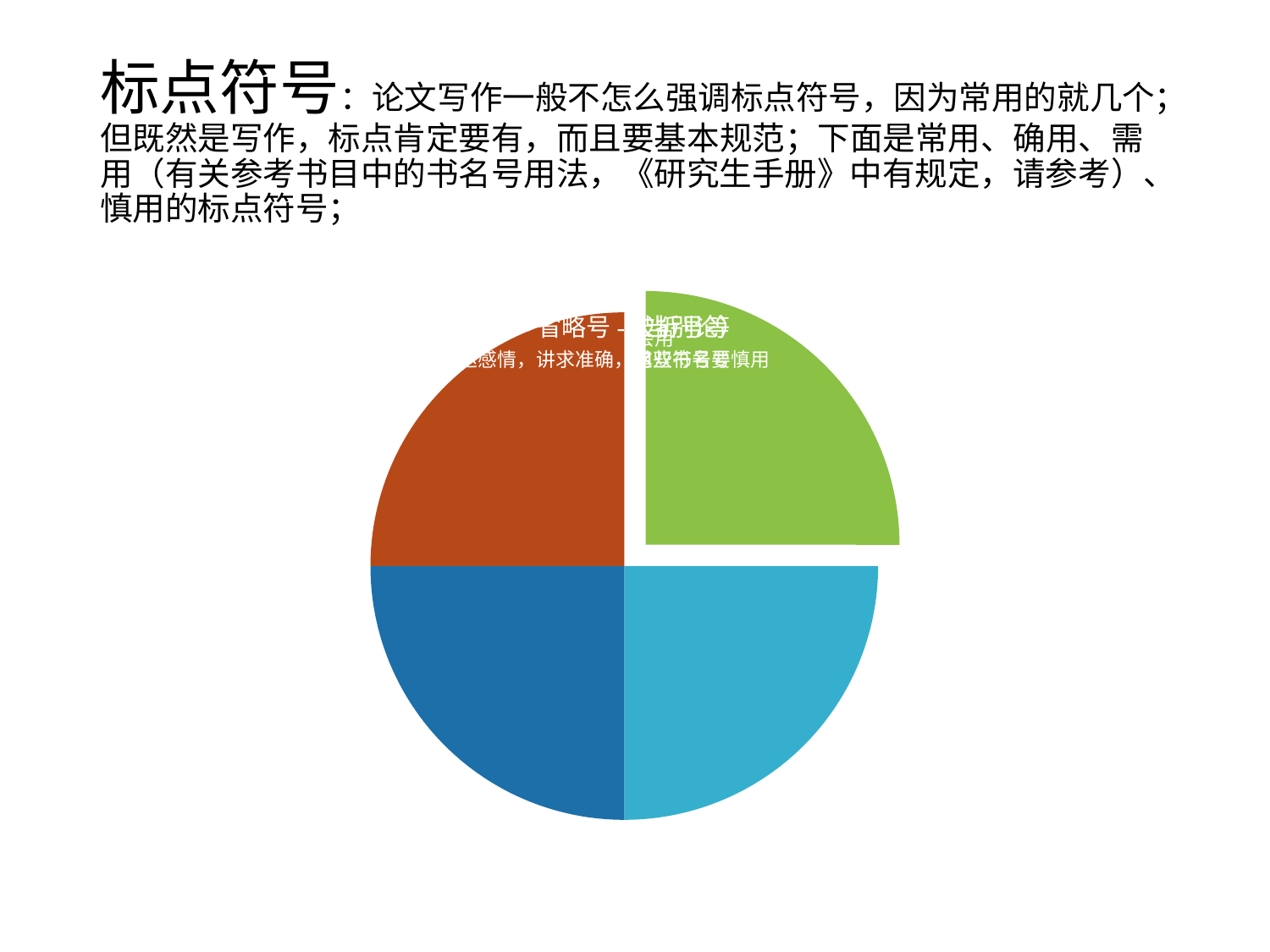

# 标点符号：论文写作一般不怎么强调标点符号，因为常用的就几个；但既然是写作，标点肯定要有，而且要基本规范；下面是常用、确用、需用（有关参考书目中的书名号用法，《研究生手册》中有规定，请参考）、慎用的标点符号；
逗号-分号-句号
这是最常用的表点符号，要会用
冒号-单双引号
论文涉及引用，引号要准确使用
单双书名号（参考书目另当别论）
正文中提到文章或专著，要用单双书名号
问号-感叹号-省略号-破折号等
论文不表达感情，讲求准确，这些符号要慎用